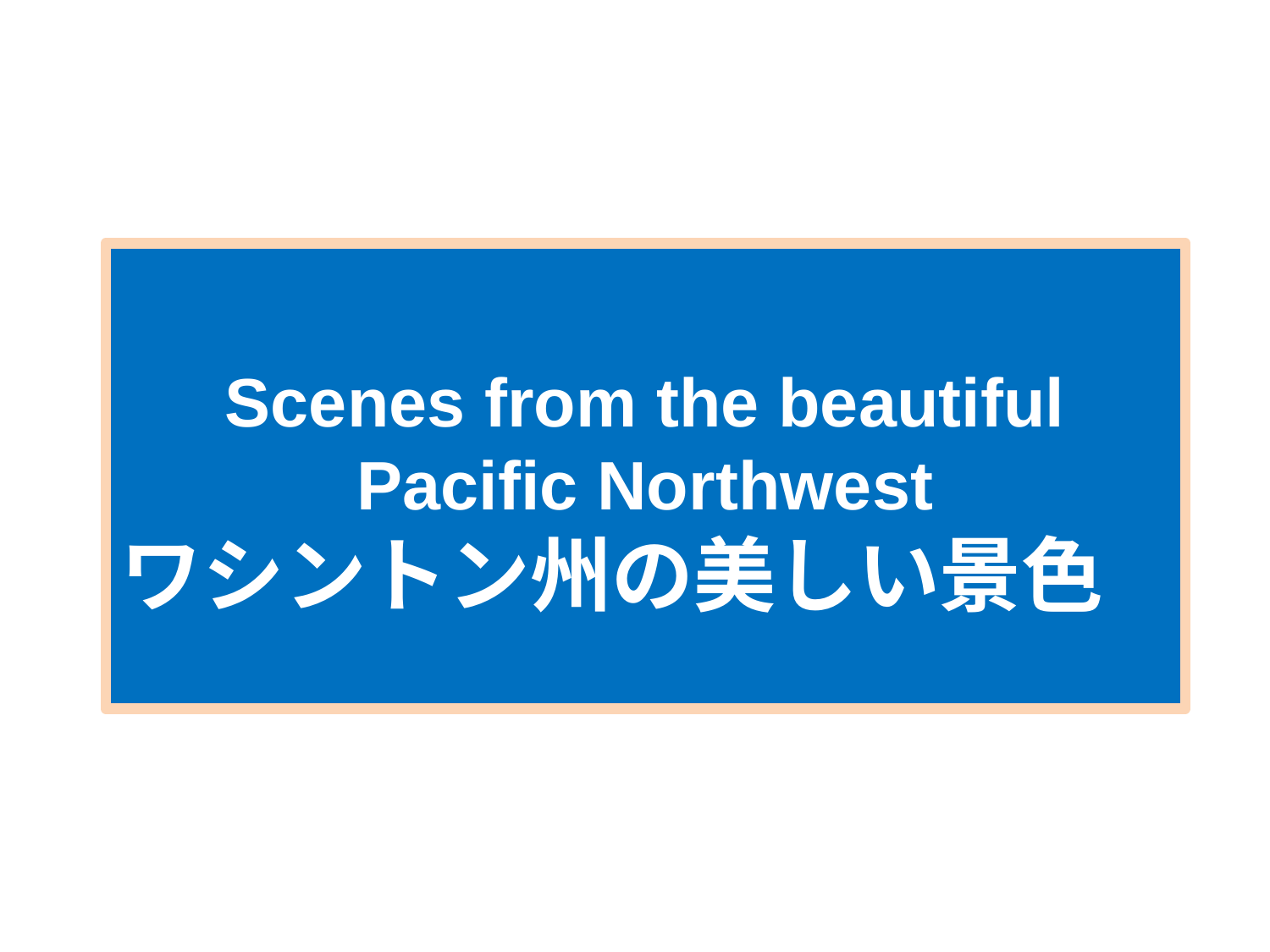

Scenes from the beautiful
Pacific Northwest
ワシントン州の美しい景色